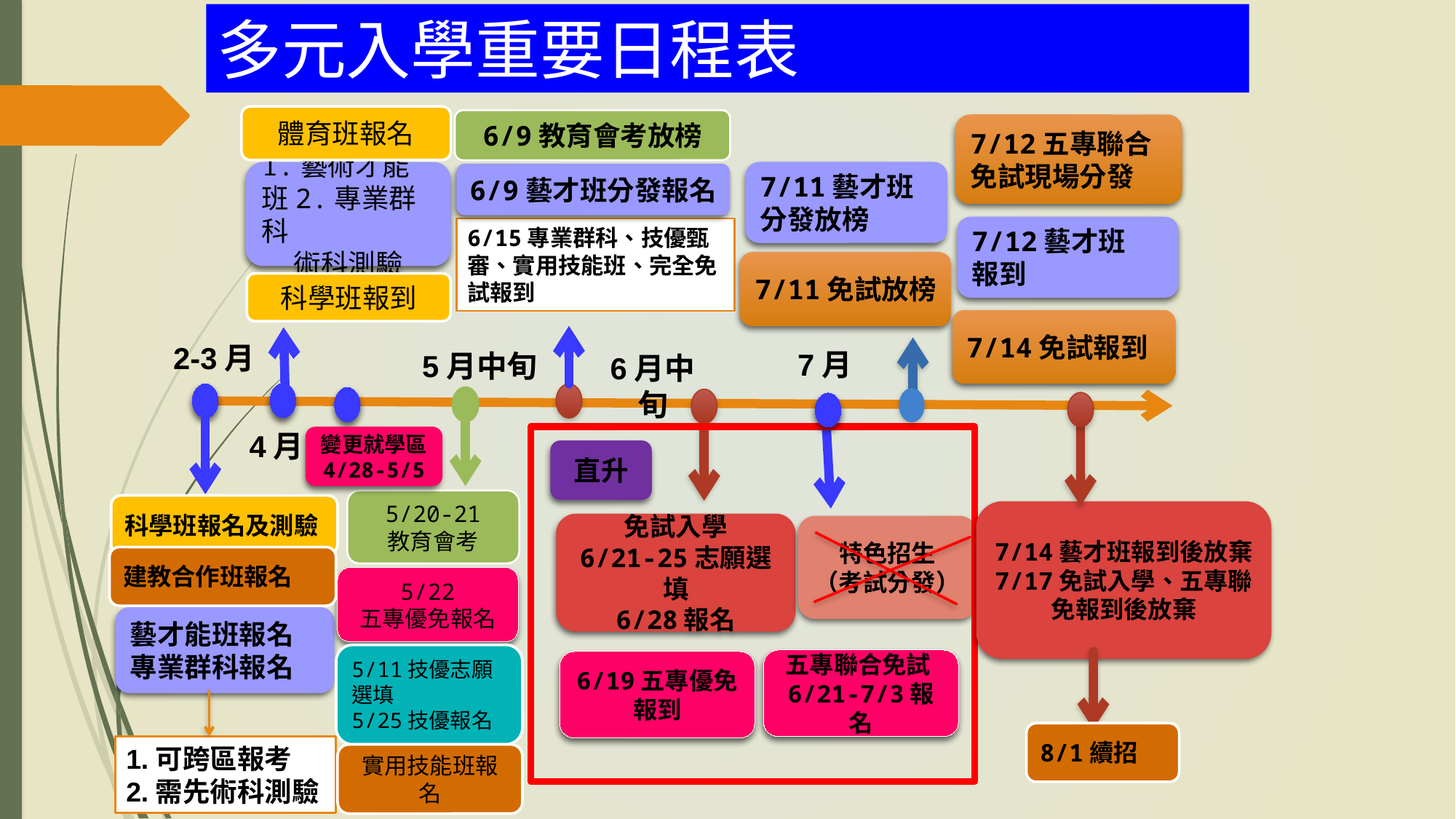

多元入學重要日程表
體育班報名
6/9教育會考放榜
7/12五專聯合免試現場分發
7/11藝才班
分發放榜
1.藝術才能班2.專業群科
術科測驗

6/9藝才班分發報名

7/12藝才班
報到
6/15專業群科、技優甄審、實用技能班、完全免試報到
7/11免試放榜
科學班報到
7/14免試報到
2-3月
7月
5月中旬
6月中旬

4月
變更就學區
4/28-5/5

直升
5/20-21
教育會考
科學班報名及測驗
7/14藝才班報到後放棄
7/17免試入學、五專聯免報到後放棄
免試入學
6/21-25志願選填
6/28報名
特色招生
（考試分發）
建教合作班報名
5/22
五專優免報名
藝才能班報名
專業群科報名
5/11技優志願選填
5/25技優報名
五專聯合免試6/21-7/3報名
6/19五專優免報到
8/1續招
1.可跨區報考
2.需先術科測驗
實用技能班報名